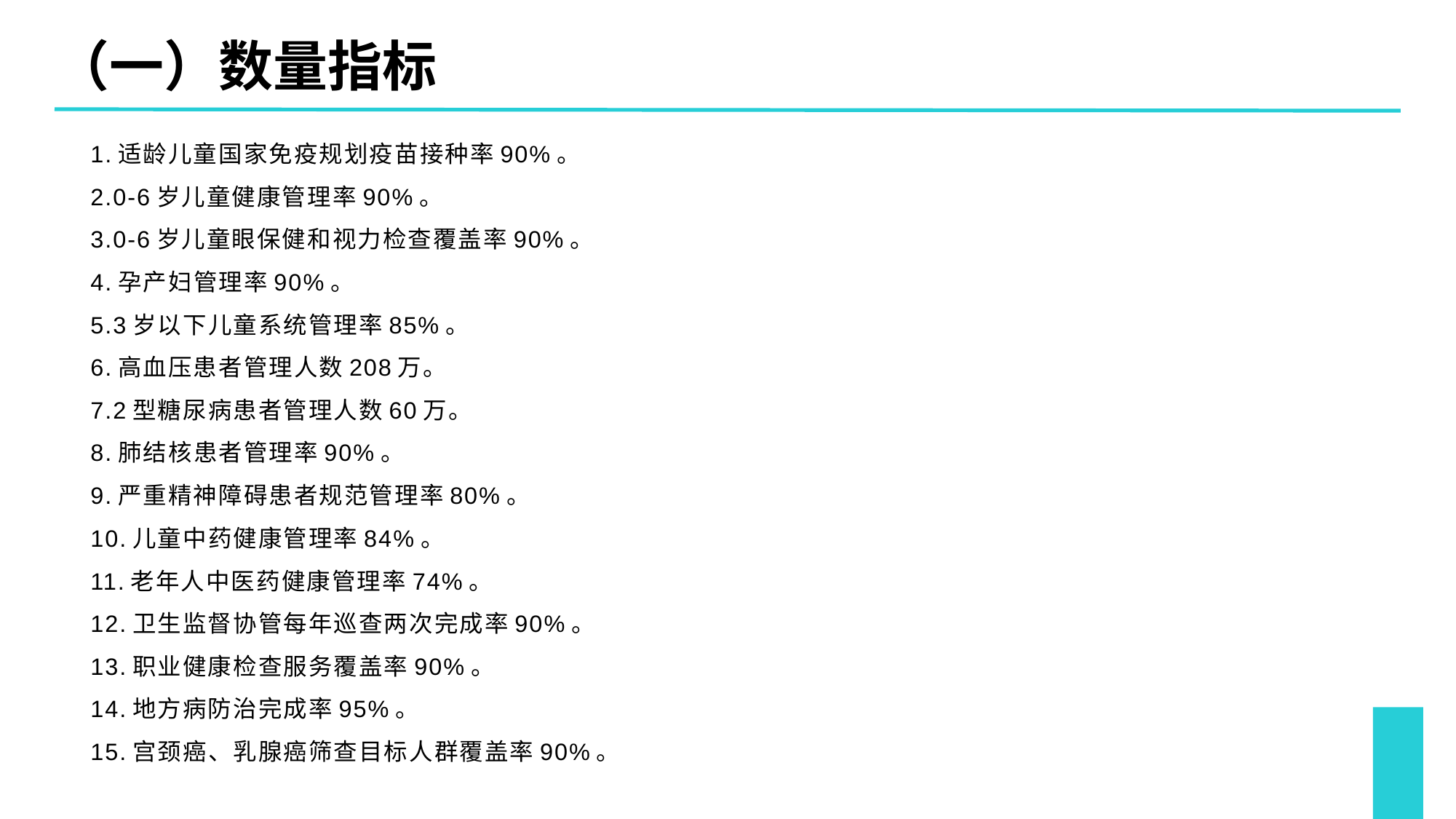

（一）数量指标
1.适龄儿童国家免疫规划疫苗接种率90%。
2.0-6岁儿童健康管理率90%。
3.0-6岁儿童眼保健和视力检查覆盖率90%。
4.孕产妇管理率90%。
5.3岁以下儿童系统管理率85%。
6.高血压患者管理人数208万。
7.2型糖尿病患者管理人数60万。
8.肺结核患者管理率90%。
9.严重精神障碍患者规范管理率80%。
10.儿童中药健康管理率84%。
11.老年人中医药健康管理率74%。
12.卫生监督协管每年巡查两次完成率90%。
13.职业健康检查服务覆盖率90%。
14.地方病防治完成率95%。
15.宫颈癌、乳腺癌筛查目标人群覆盖率90%。